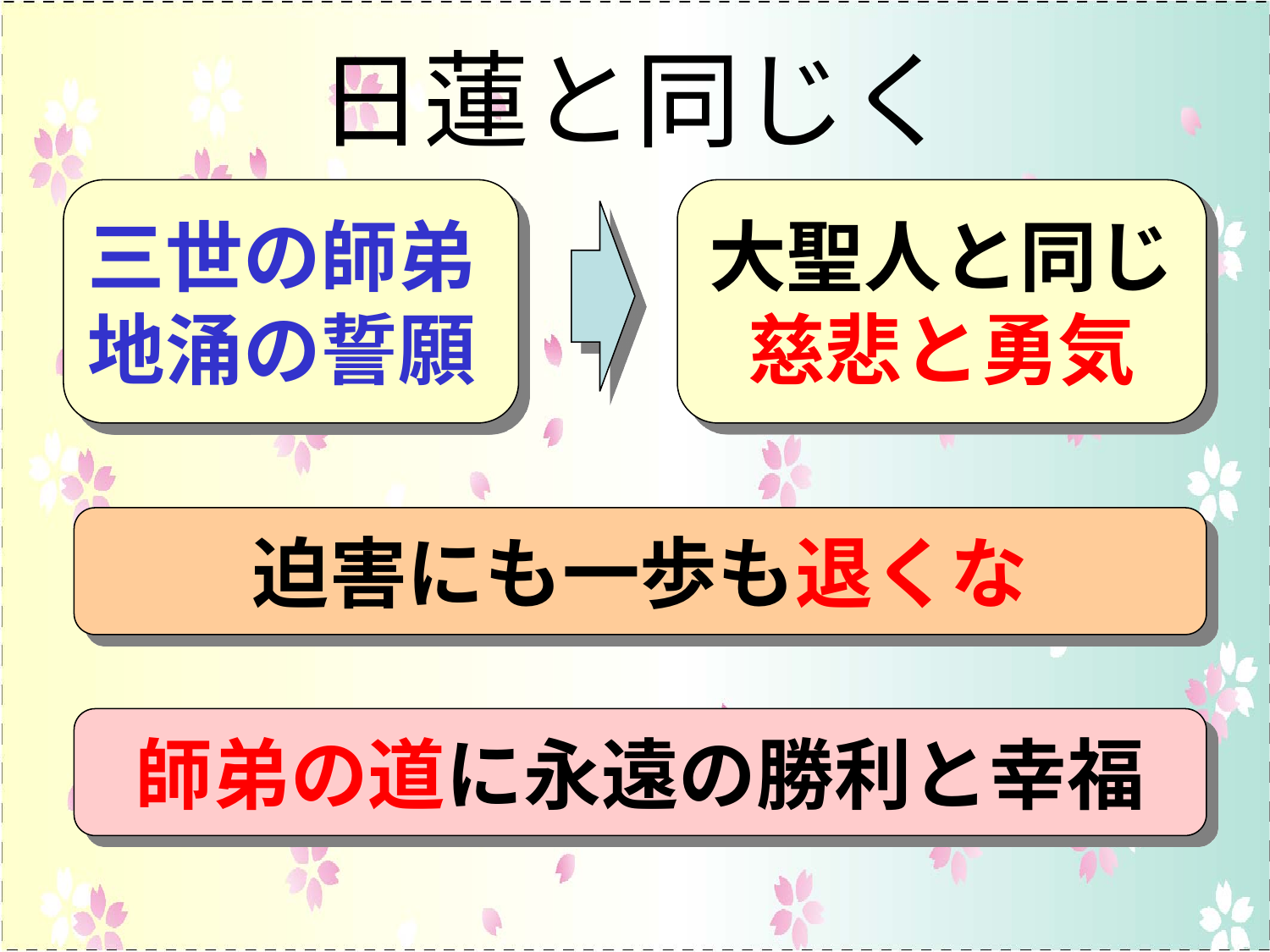

# 日蓮と同じく
三世の師弟
地涌の誓願
大聖人と同じ
慈悲と勇気

迫害にも一歩も退くな
師弟の道に永遠の勝利と幸福